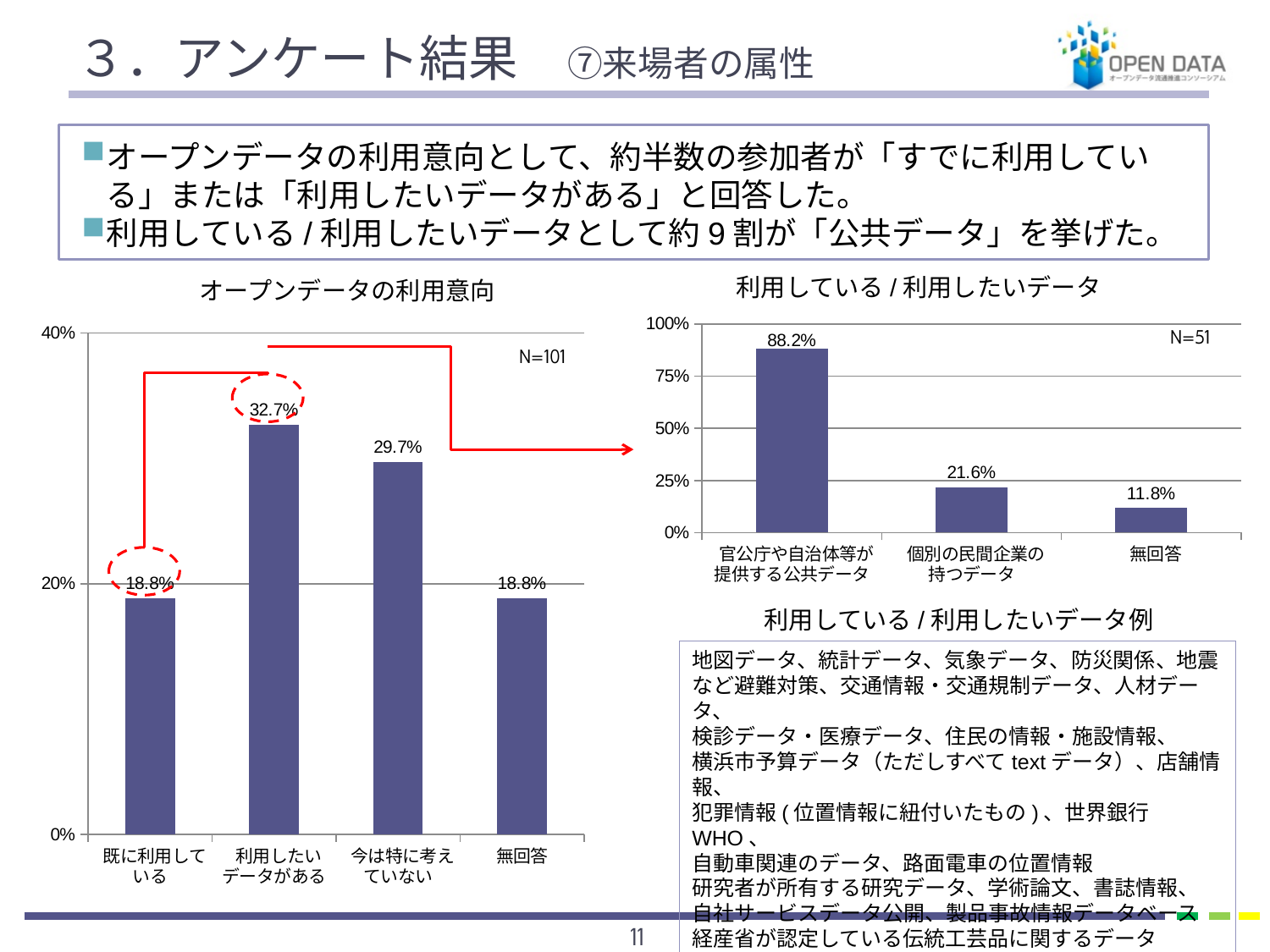

# ３．アンケート結果　⑦来場者の属性

オープンデータの利用意向として、約半数の参加者が「すでに利用している」または「利用したいデータがある」と回答した。
利用している/利用したいデータとして約9割が「公共データ」を挙げた。
利用している/利用したいデータ
オープンデータの利用意向

### Chart

| Category |  |
|---|---|
|  官公庁や自治体等が
提供する公共データ | 0.8823529411764706 |
|  個別の民間企業の
持つデータ | 0.21568627450980393 |
|  無回答 | 0.11764705882352941 |

### Chart

| Category |  |
|---|---|
|  既に利用している | 0.18811881188118812 |
|  利用したいデータがある | 0.32673267326732675 |
|  今は特に考えていない | 0.297029702970297 |
| 無回答 | 0.18811881188118812 |

利用している/利用したいデータ例
地図データ、統計データ、気象データ、防災関係、地震など避難対策、交通情報・交通規制データ、人材データ、
検診データ・医療データ、住民の情報・施設情報、
横浜市予算データ（ただしすべてtextデータ）、店舗情報、
犯罪情報(位置情報に紐付いたもの)、世界銀行WHO、
自動車関連のデータ、路面電車の位置情報
研究者が所有する研究データ、学術論文、書誌情報、
自社サービスデータ公開、製品事故情報データベース
経産省が認定している伝統工芸品に関するデータ　　　など
11